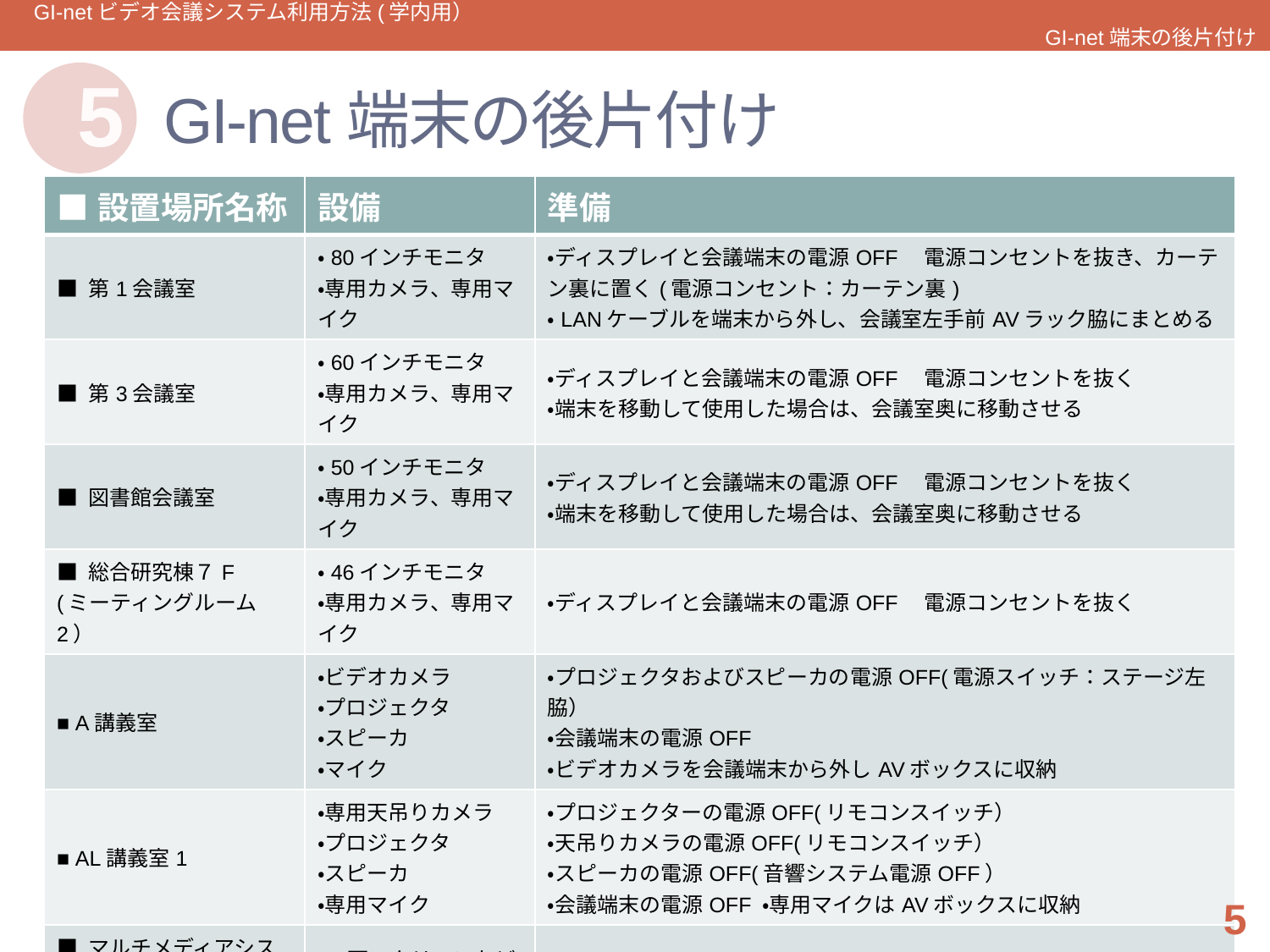

GI-netビデオ会議システム利用方法(学内用）　　　　　　　　　　　　　　　　　　　　　　　　　　　　　　　　　　　　　　　　　　　　　GI-net端末の後片付け
# GI-net端末の後片付け
5

| ■設置場所名称 | 設備 | 準備 |
| --- | --- | --- |
| ■ 第1会議室 | ・80インチモニタ ・専用カメラ、専用マイク | ・ディスプレイと会議端末の電源OFF　電源コンセントを抜き、カーテン裏に置く(電源コンセント：カーテン裏) ・LANケーブルを端末から外し、会議室左手前AVラック脇にまとめる |
| ■ 第3会議室 | ・60インチモニタ ・専用カメラ、専用マイク | ・ディスプレイと会議端末の電源OFF　電源コンセントを抜く ・端末を移動して使用した場合は、会議室奥に移動させる |
| ■ 図書館会議室 | ・50インチモニタ ・専用カメラ、専用マイク | ・ディスプレイと会議端末の電源OFF　電源コンセントを抜く ・端末を移動して使用した場合は、会議室奥に移動させる |
| ■ 総合研究棟７F　(ミーティングルーム2） | ・46インチモニタ ・専用カメラ、専用マイク | ・ディスプレイと会議端末の電源OFF　電源コンセントを抜く |
| ■ A講義室 | ・ビデオカメラ ・プロジェクタ ・スピーカ ・マイク | ・プロジェクタおよびスピーカの電源OFF(電源スイッチ：ステージ左脇） ・会議端末の電源OFF ・ビデオカメラを会議端末から外しAVボックスに収納 |
| ■ AL講義室1 | ・専用天吊りカメラ ・プロジェクタ ・スピーカ ・専用マイク | ・プロジェクターの電源OFF(リモコンスイッチ） ・天吊りカメラの電源OFF(リモコンスイッチ） ・スピーカの電源OFF(音響システム電源OFF） ・会議端末の電源OFF ・専用マイクはAVボックスに収納 |
| ■ マルチメディアシステムセンター　スタジオ01,02 | ・3面スクリーンなど各種AV装置 | ・マルチメディアシステムセンターの安藤先生に御相談ください |
5